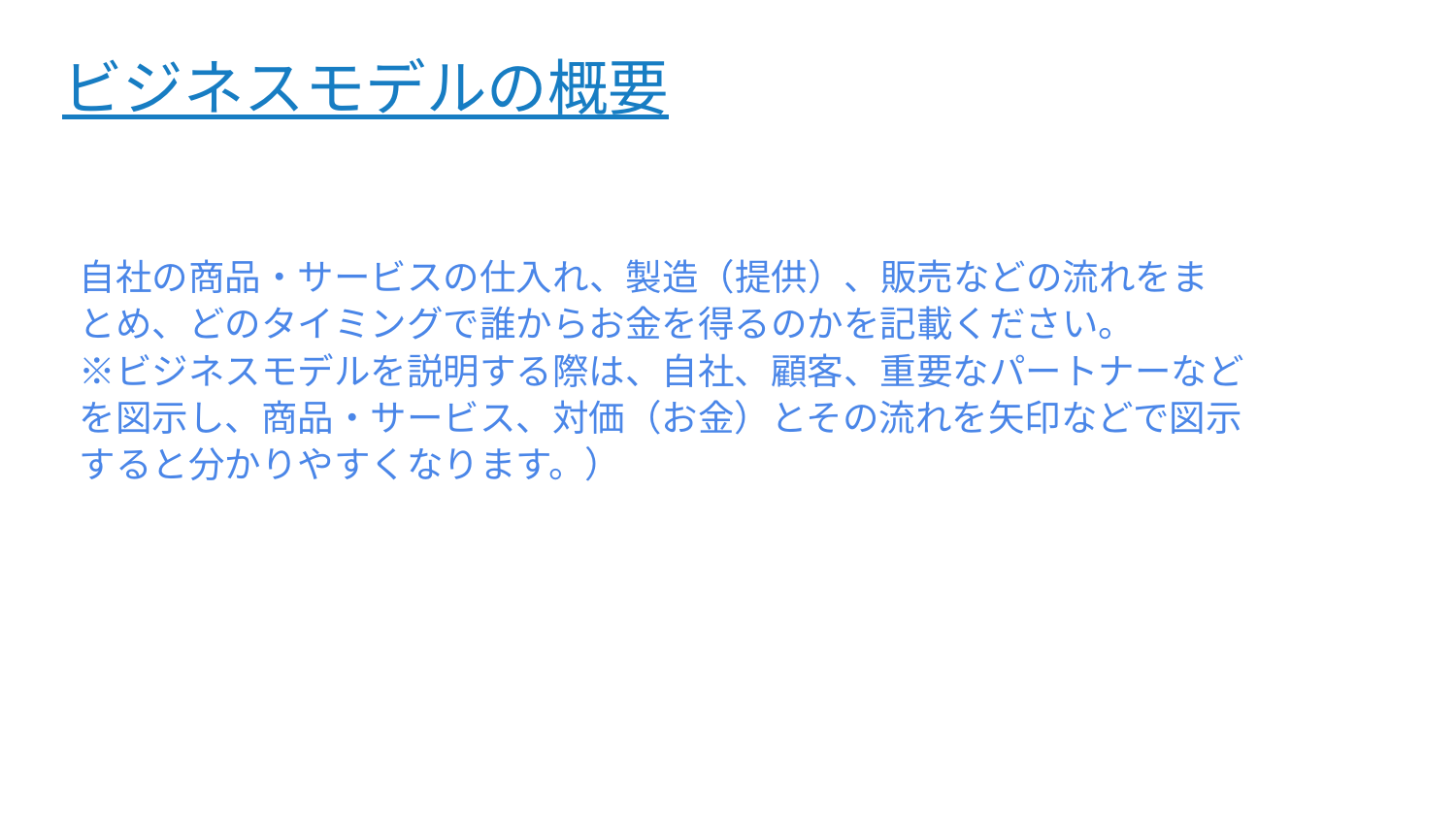

# ビジネスモデルの概要
自社の商品・サービスの仕入れ、製造（提供）、販売などの流れをまとめ、どのタイミングで誰からお金を得るのかを記載ください。
※ビジネスモデルを説明する際は、自社、顧客、重要なパートナーなどを図示し、商品・サービス、対価（お金）とその流れを矢印などで図示すると分かりやすくなります。）